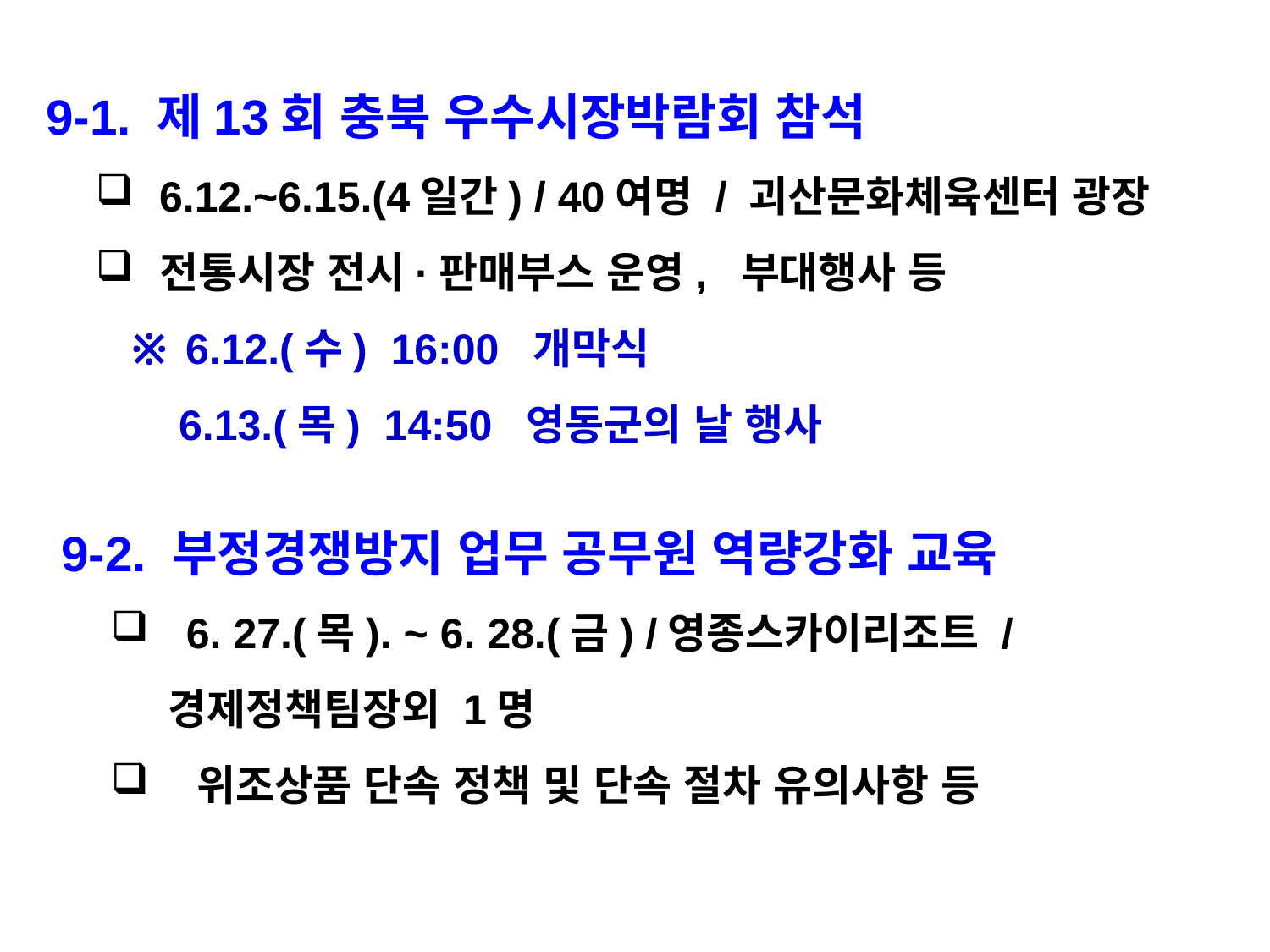

9-1. 제13회 충북 우수시장박람회 참석
6.12.~6.15.(4일간) / 40여명 / 괴산문화체육센터 광장
전통시장 전시·판매부스 운영,  부대행사 등
   ※ 6.12.(수)  16:00  개막식
       6.13.(목)  14:50  영동군의 날 행사
 9-2. 부정경쟁방지 업무 공무원 역량강화 교육
 6. 27.(목). ~ 6. 28.(금) /영종스카이리조트 /
    경제정책팀장외 1명
 위조상품 단속 정책 및 단속 절차 유의사항 등